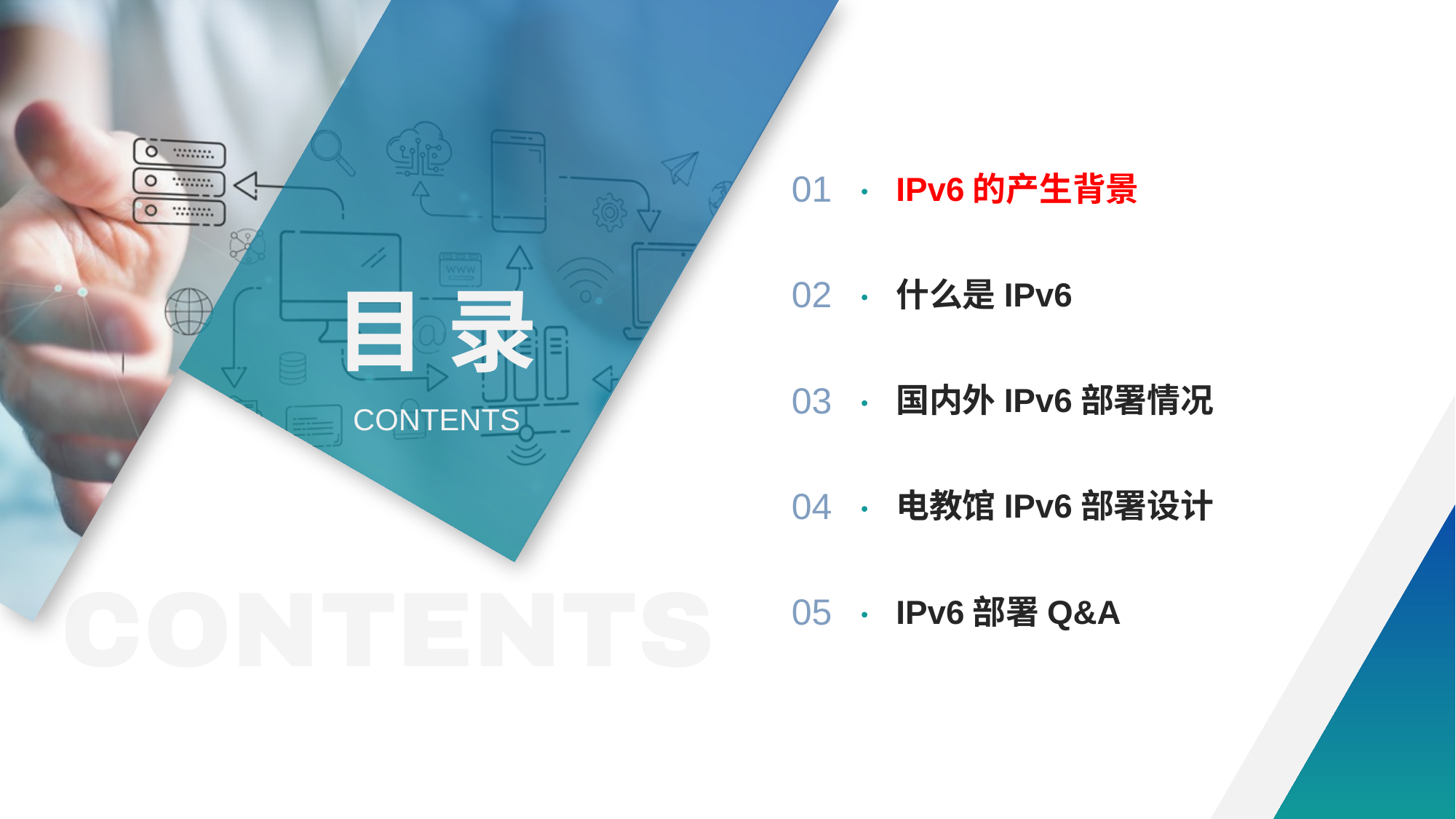

01

IPv6的产生背景
02

什么是IPv6
03

国内外IPv6部署情况
04

电教馆IPv6部署设计
05

IPv6部署Q&A